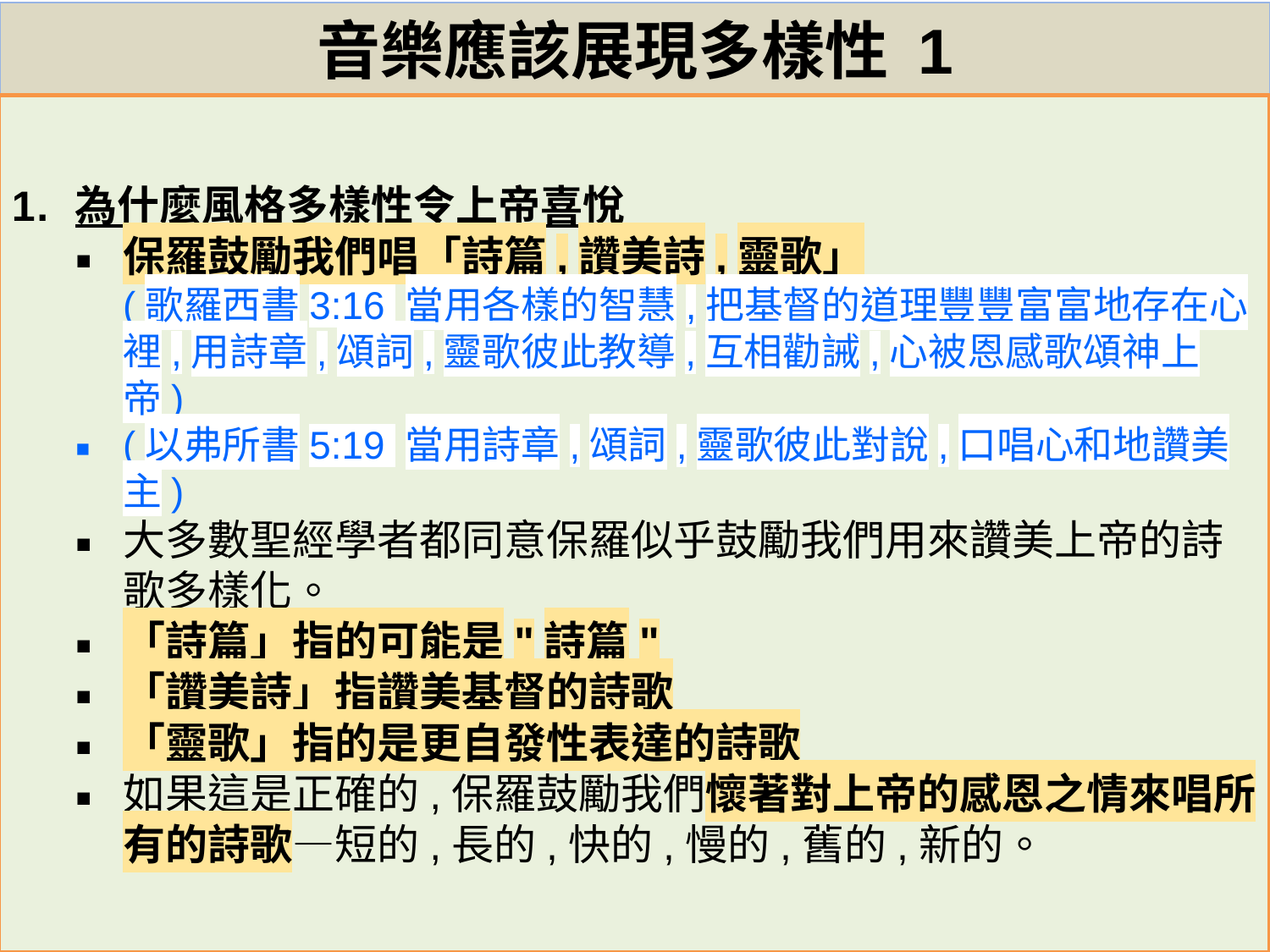

# 音樂應該展現多樣性 1
為什麼風格多樣性令上帝喜悅
保羅鼓勵我們唱「詩篇,讚美詩,靈歌」
(歌羅西書3:16 當用各樣的智慧,把基督的道理豐豐富富地存在心裡,用詩章,頌詞,靈歌彼此教導,互相勸誡,心被恩感歌頌神上帝)
(以弗所書5:19 當用詩章,頌詞,靈歌彼此對說,口唱心和地讚美主)
大多數聖經學者都同意保羅似乎鼓勵我們用來讚美上帝的詩歌多樣化。
「詩篇」指的可能是"詩篇"
「讚美詩」指讚美基督的詩歌
「靈歌」指的是更自發性表達的詩歌
如果這是正確的,保羅鼓勵我們懷著對上帝的感恩之情來唱所有的詩歌—短的,長的,快的,慢的,舊的,新的。